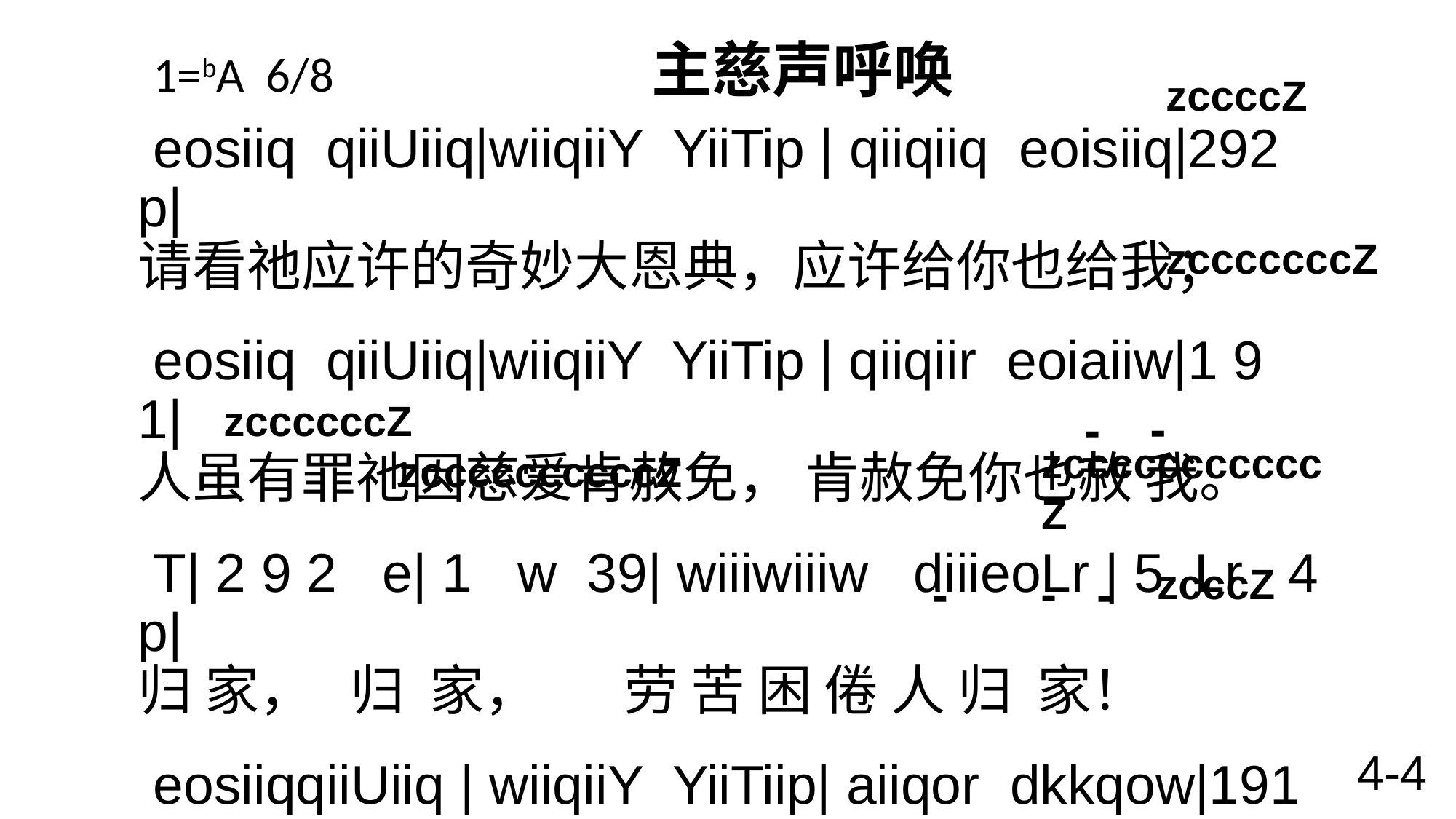

# 1=bA  6/8                            主慈声呼唤
    zccccZ
 eosiiq  qiiUiiq|wiiqiiY  YiiTip | qiiqiiq  eoisiiq|292 p|
请看祂应许的奇妙大恩典，应许给你也给我；
eosiiq  qiiUiiq|wiiqiiY  YiiTip | qiiqiir  eoiaiiw|1 9  1|
人虽有罪祂因慈爱肯赦免， 肯赦免你也赦 我。
 T| 2 9 2   e| 1   w  39| wiiiwiiiw   diiieoLr | 5  Lr   4 p|
归 家，   归  家，       劳 苦 困 倦 人 归  家！
 eosiiqqiiUiiq | wiiqiiY  YiiTiip| aiiqor  dkkqow|191 p \
耶稣温柔慈声恳切在呼唤， 呼唤众罪人归 家。
    zcccccccZ
    zcccccccccccZ
    zccccccZ
    zccccccccccZ
-
-
    zcccZ
-
-
-
4-4